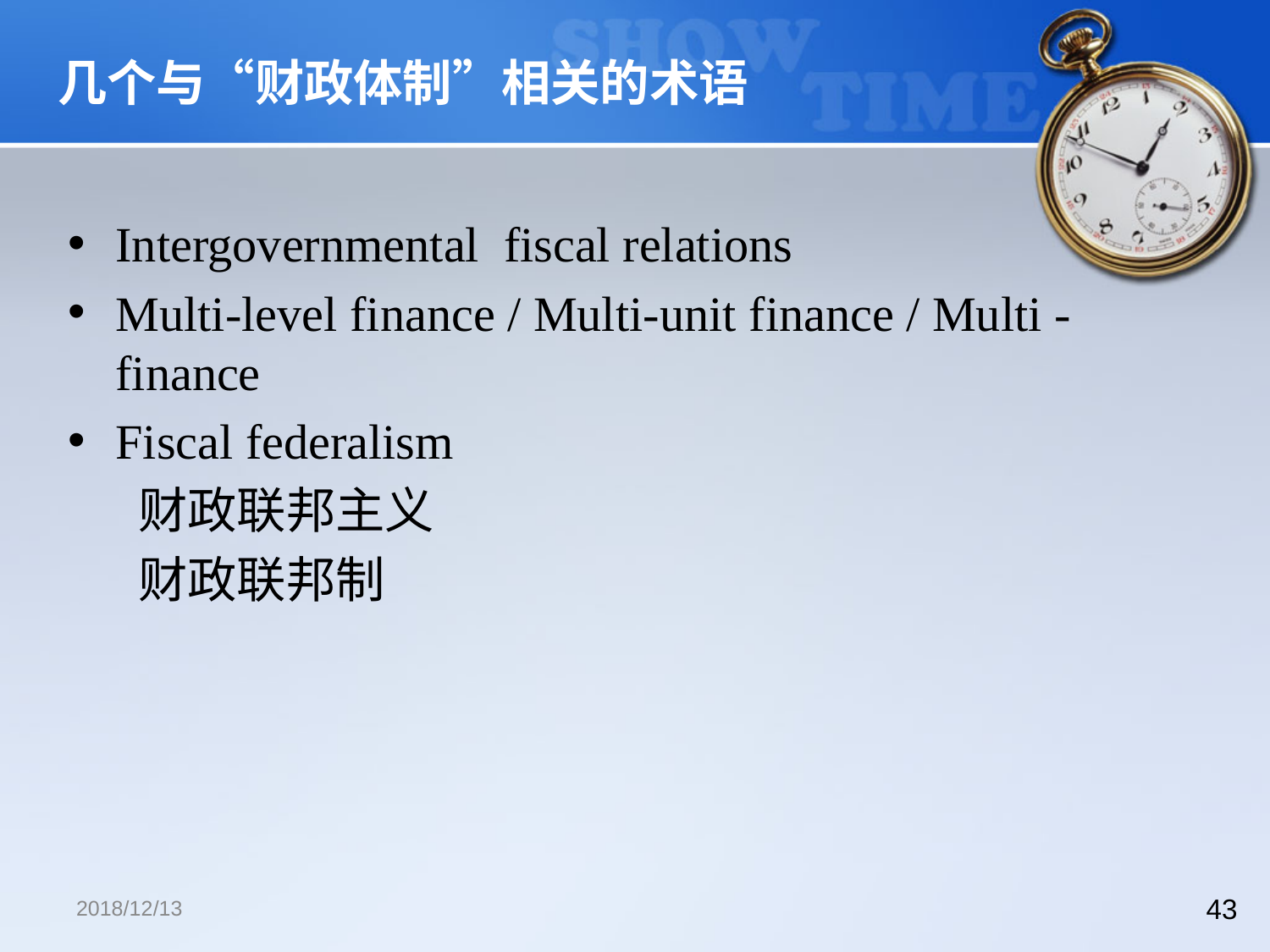

# 几个与“财政体制”相关的术语
Intergovernmental  fiscal relations
Multi-level finance / Multi-unit finance / Multi - finance
Fiscal federalism
	 财政联邦主义
	 财政联邦制
2018/12/13
43